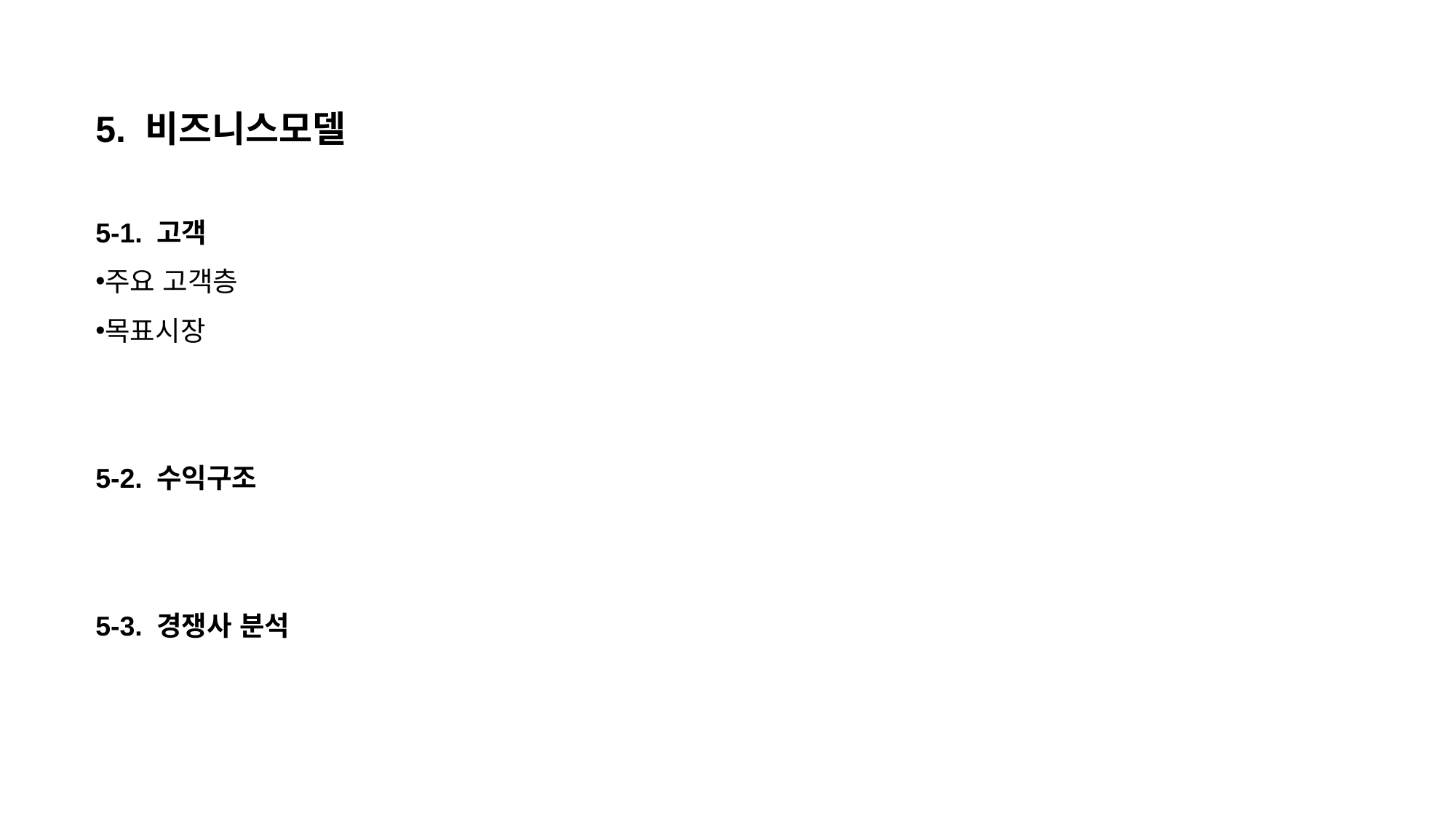

5. 비즈니스모델

5-1. 고객
주요 고객층
목표시장

5-2. 수익구조

5-3. 경쟁사 분석